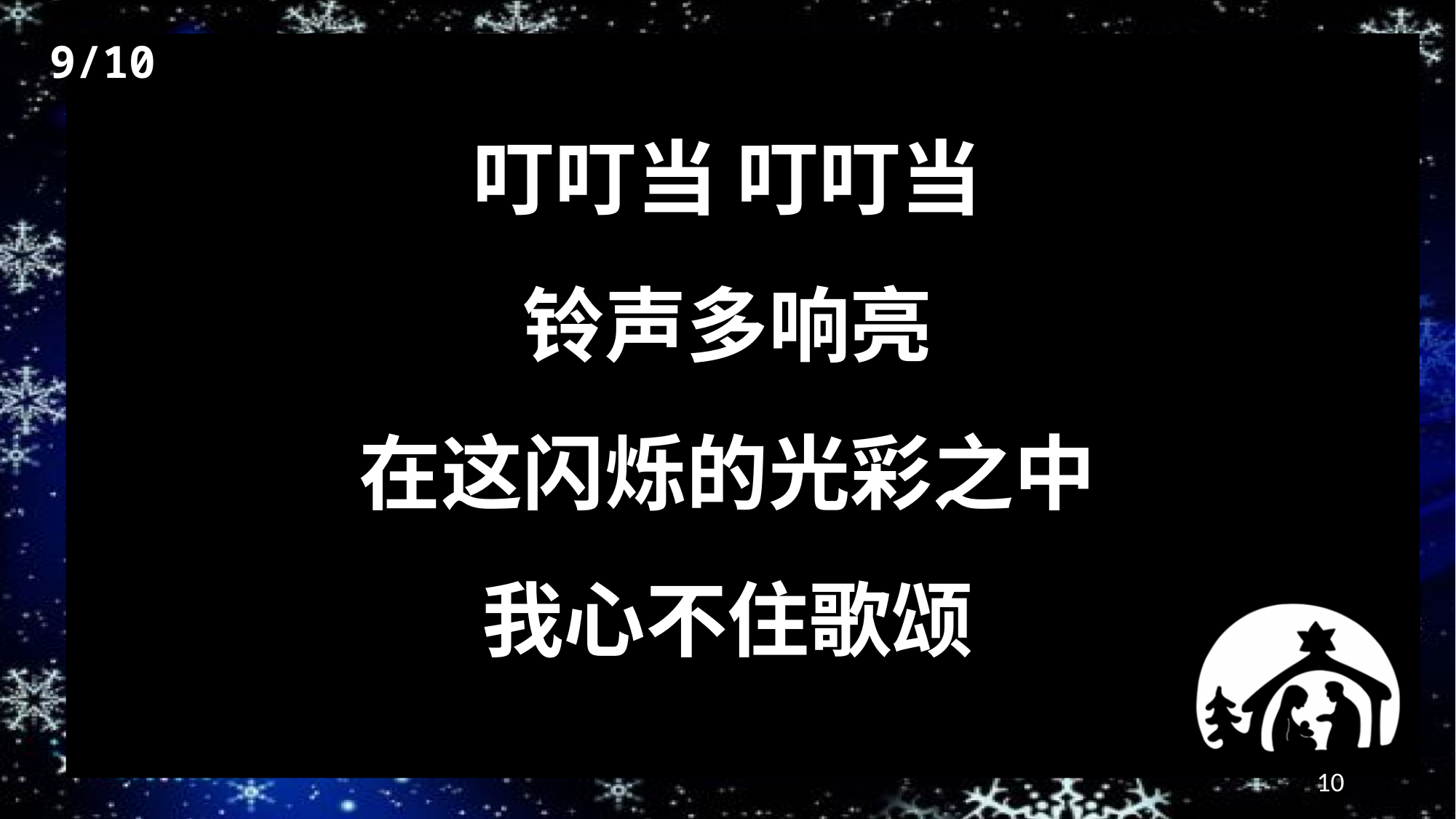

9/10
叮叮当 叮叮当
铃声多响亮
在这闪烁的光彩之中
我心不住歌颂
10